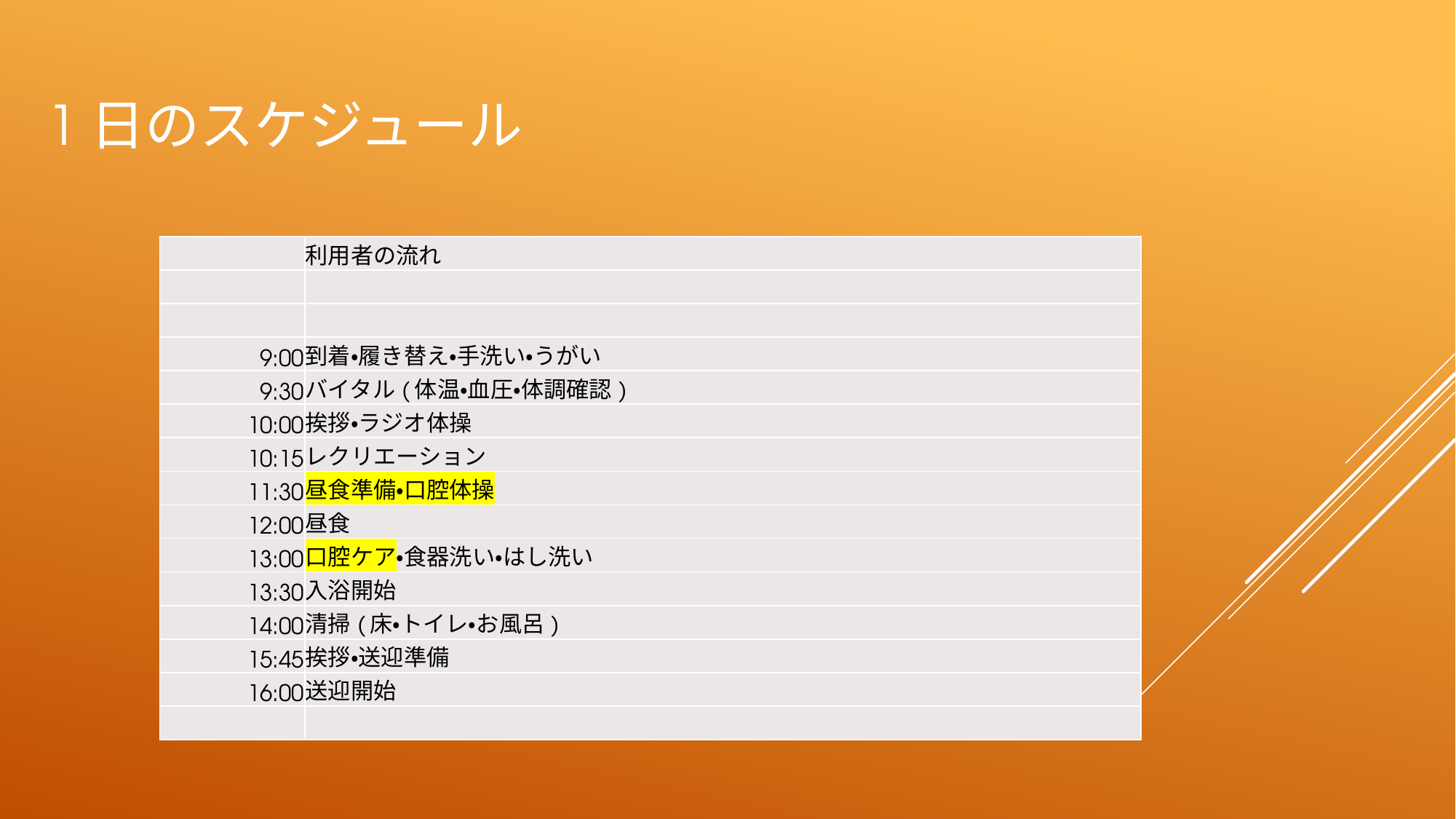

# 1日のスケジュール
|  | 利用者の流れ |
| --- | --- |
|  |  |
|  |  |
| 9:00 | 到着・履き替え・手洗い・うがい |
| 9:30 | バイタル(体温・血圧・体調確認) |
| 10:00 | 挨拶・ラジオ体操 |
| 10:15 | レクリエーション |
| 11:30 | 昼食準備・口腔体操 |
| 12:00 | 昼食 |
| 13:00 | 口腔ケア・食器洗い・はし洗い |
| 13:30 | 入浴開始 |
| 14:00 | 清掃(床・トイレ・お風呂) |
| 15:45 | 挨拶・送迎準備 |
| 16:00 | 送迎開始 |
|  |  |